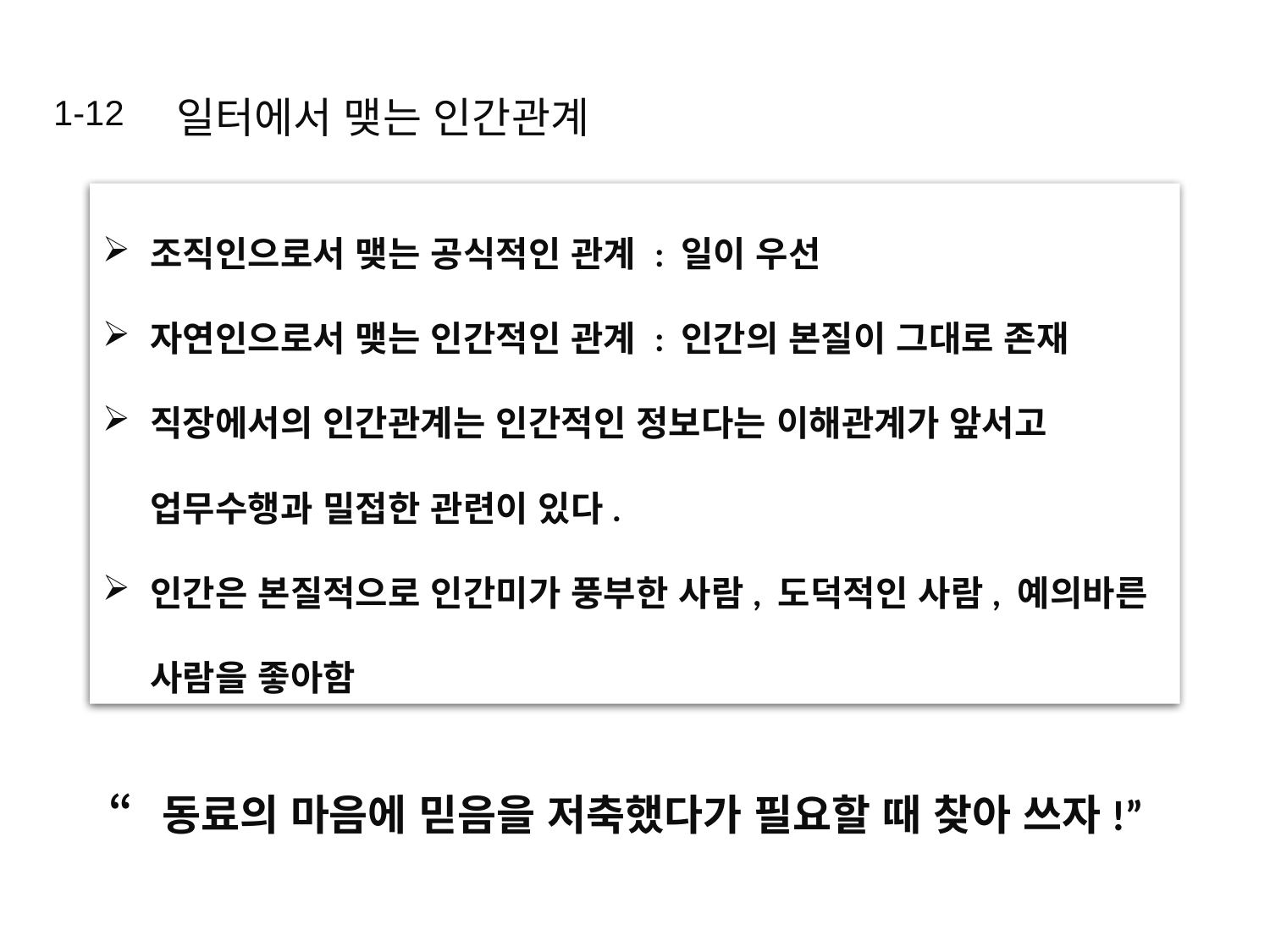

1-12
일터에서 맺는 인간관계
조직인으로서 맺는 공식적인 관계 : 일이 우선
자연인으로서 맺는 인간적인 관계 : 인간의 본질이 그대로 존재
직장에서의 인간관계는 인간적인 정보다는 이해관계가 앞서고 업무수행과 밀접한 관련이 있다.
인간은 본질적으로 인간미가 풍부한 사람, 도덕적인 사람, 예의바른 사람을 좋아함
“동료의 마음에 믿음을 저축했다가 필요할 때 찾아 쓰자!”